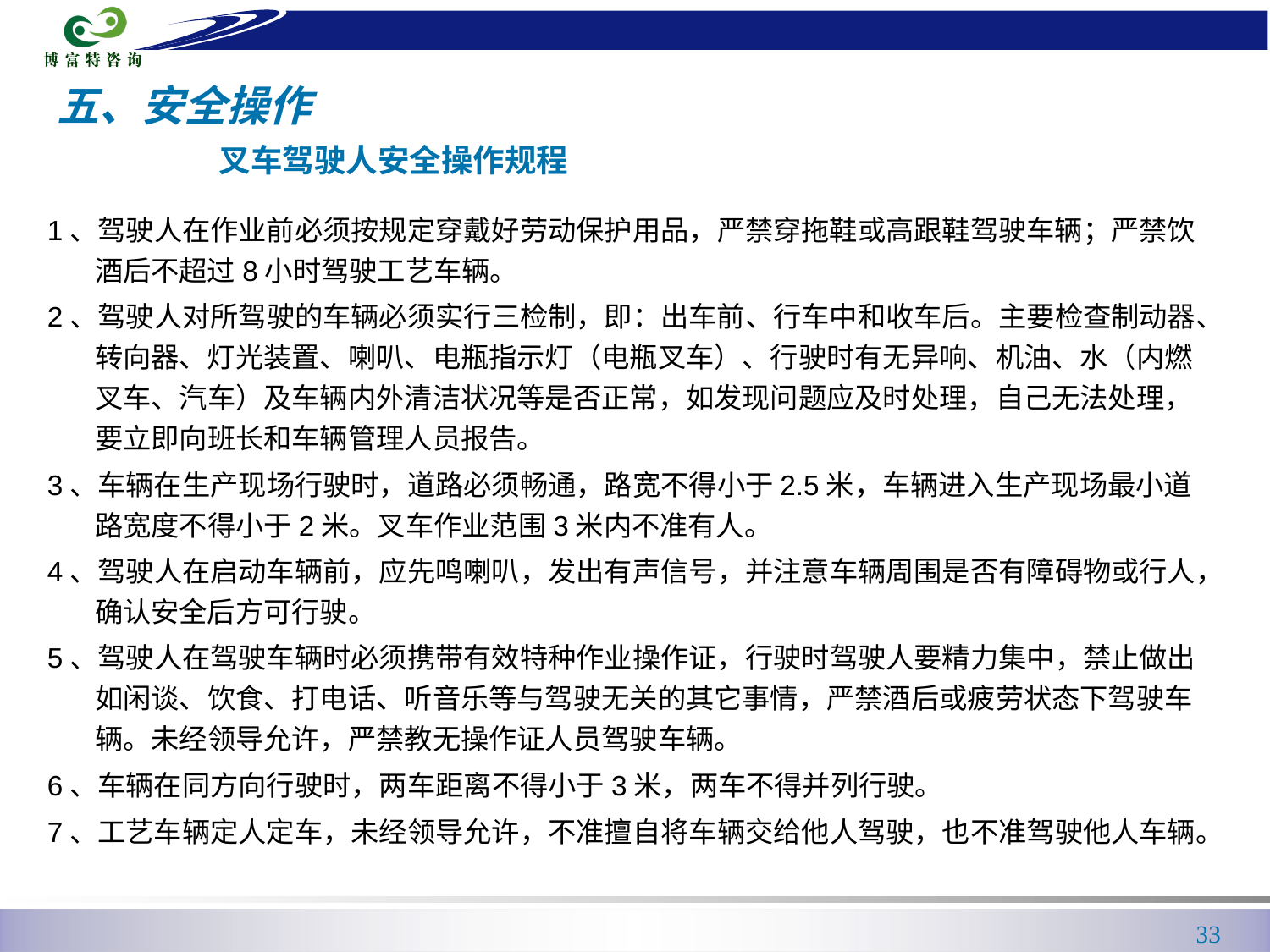

五、安全操作
                 叉车驾驶人安全操作规程
1、驾驶人在作业前必须按规定穿戴好劳动保护用品，严禁穿拖鞋或高跟鞋驾驶车辆；严禁饮酒后不超过8小时驾驶工艺车辆。
2、驾驶人对所驾驶的车辆必须实行三检制，即：出车前、行车中和收车后。主要检查制动器、转向器、灯光装置、喇叭、电瓶指示灯（电瓶叉车）、行驶时有无异响、机油、水（内燃叉车、汽车）及车辆内外清洁状况等是否正常，如发现问题应及时处理，自己无法处理，要立即向班长和车辆管理人员报告。
3、车辆在生产现场行驶时，道路必须畅通，路宽不得小于2.5米，车辆进入生产现场最小道路宽度不得小于2米。叉车作业范围3米内不准有人。
4、驾驶人在启动车辆前，应先鸣喇叭，发出有声信号，并注意车辆周围是否有障碍物或行人，确认安全后方可行驶。
5、驾驶人在驾驶车辆时必须携带有效特种作业操作证，行驶时驾驶人要精力集中，禁止做出如闲谈、饮食、打电话、听音乐等与驾驶无关的其它事情，严禁酒后或疲劳状态下驾驶车辆。未经领导允许，严禁教无操作证人员驾驶车辆。
6、车辆在同方向行驶时，两车距离不得小于3米，两车不得并列行驶。
7、工艺车辆定人定车，未经领导允许，不准擅自将车辆交给他人驾驶，也不准驾驶他人车辆。

33